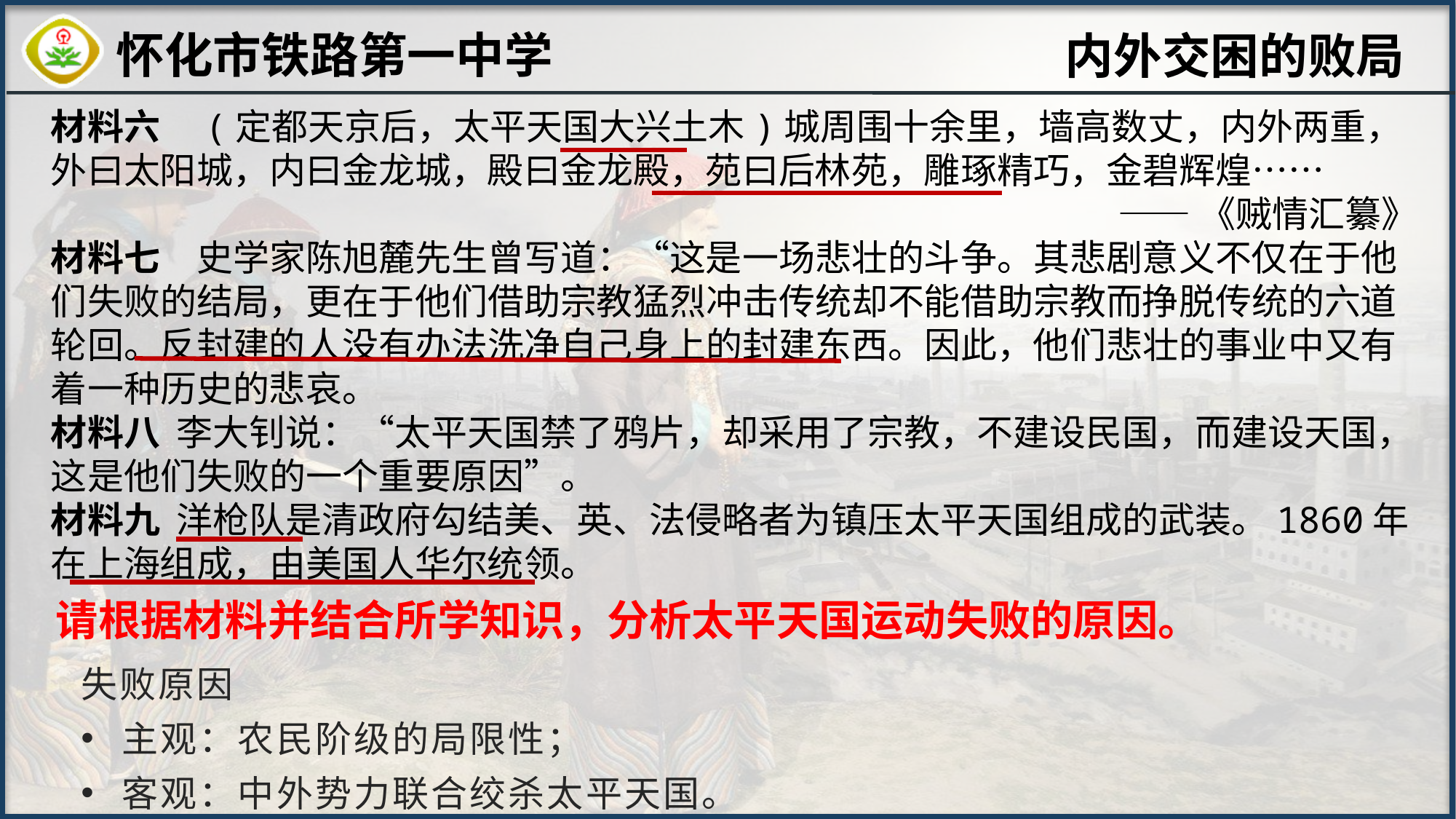

内外交困的败局
材料六　(定都天京后，太平天国大兴土木)城周围十余里，墙高数丈，内外两重，外曰太阳城，内曰金龙城，殿曰金龙殿，苑曰后林苑，雕琢精巧，金碧辉煌……
——《贼情汇纂》
材料七　史学家陈旭麓先生曾写道：“这是一场悲壮的斗争。其悲剧意义不仅在于他们失败的结局，更在于他们借助宗教猛烈冲击传统却不能借助宗教而挣脱传统的六道轮回。反封建的人没有办法洗净自己身上的封建东西。因此，他们悲壮的事业中又有着一种历史的悲哀。
材料八  李大钊说：“太平天国禁了鸦片，却采用了宗教，不建设民国，而建设天国，这是他们失败的一个重要原因”。
材料九  洋枪队是清政府勾结美、英、法侵略者为镇压太平天国组成的武装。1860年在上海组成，由美国人华尔统领。

请根据材料并结合所学知识，分析太平天国运动失败的原因。
失败原因
主观：农民阶级的局限性；
客观：中外势力联合绞杀太平天国。